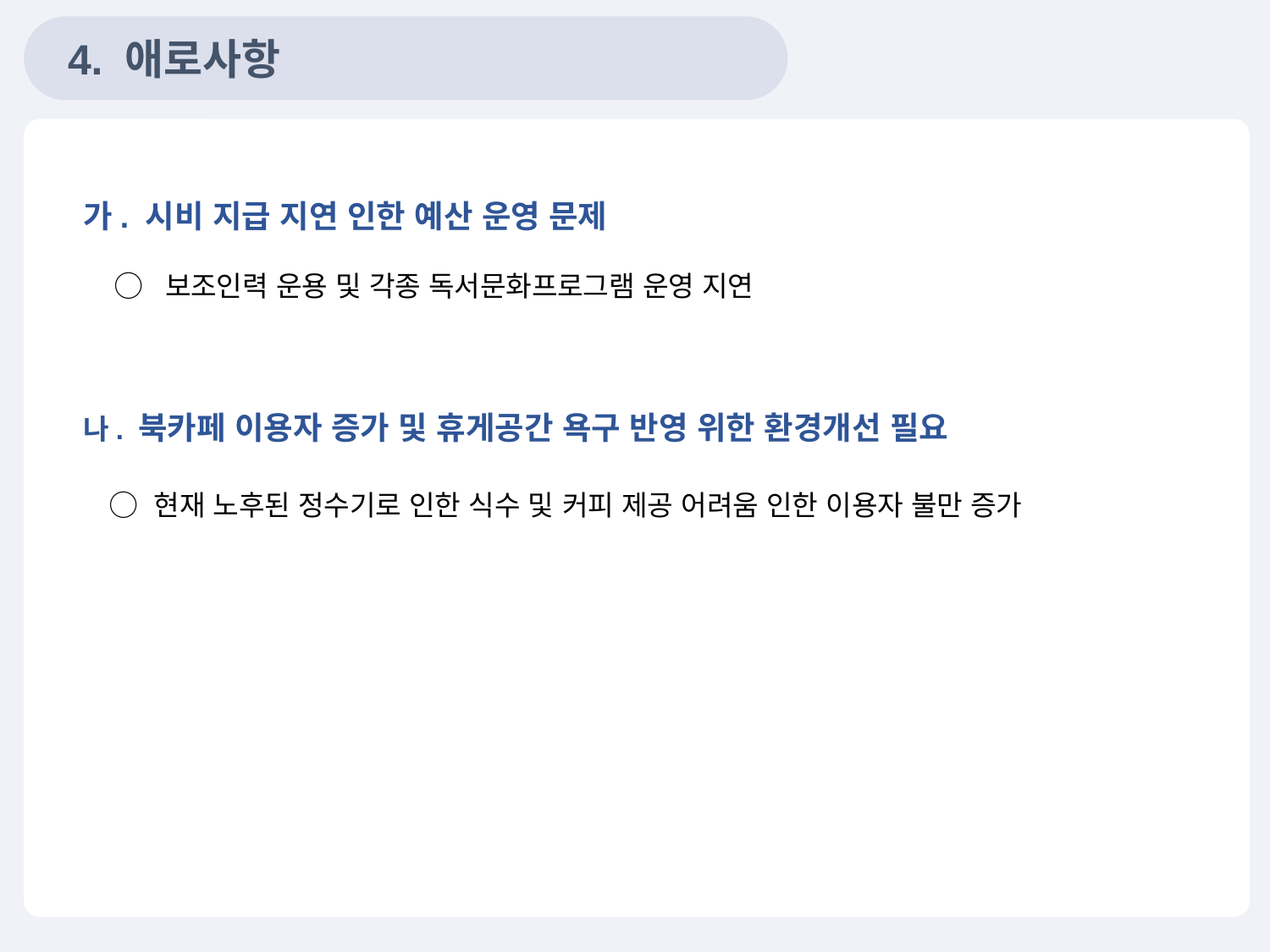

4. 애로사항

가. 시비 지급 지연 인한 예산 운영 문제
    ◯  보조인력 운용 및 각종 독서문화프로그램 운영 지연
나. 북카페 이용자 증가 및 휴게공간 욕구 반영 위한 환경개선 필요
   ◯  현재 노후된 정수기로 인한 식수 및 커피 제공 어려움 인한 이용자 불만 증가